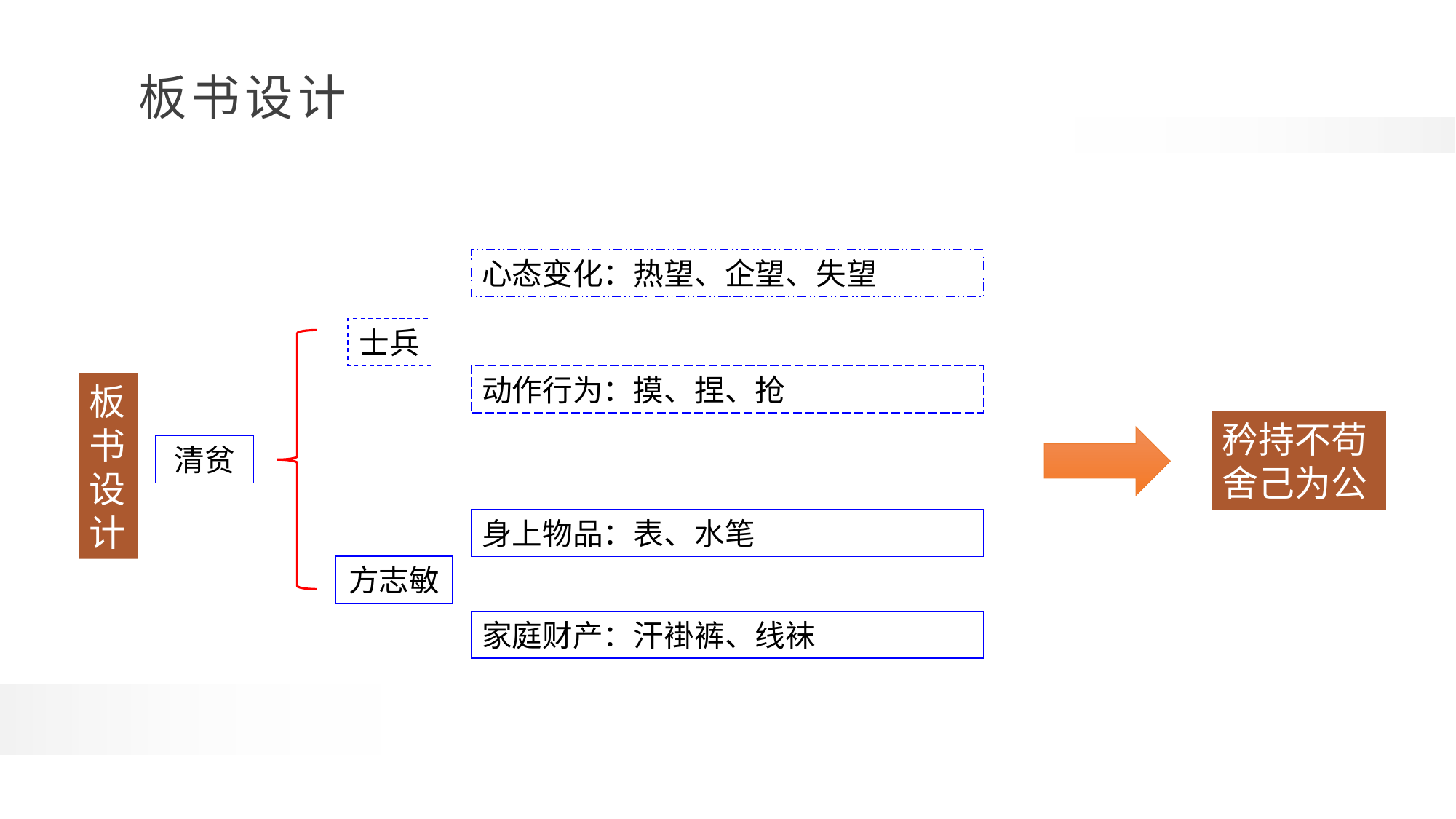

心态变化：热望、企望、失望
士兵

动作行为：摸、捏、抢
板
书
设
计
矜持不苟舍己为公

清贫
身上物品：表、水笔
方志敏
家庭财产：汗褂裤、线袜